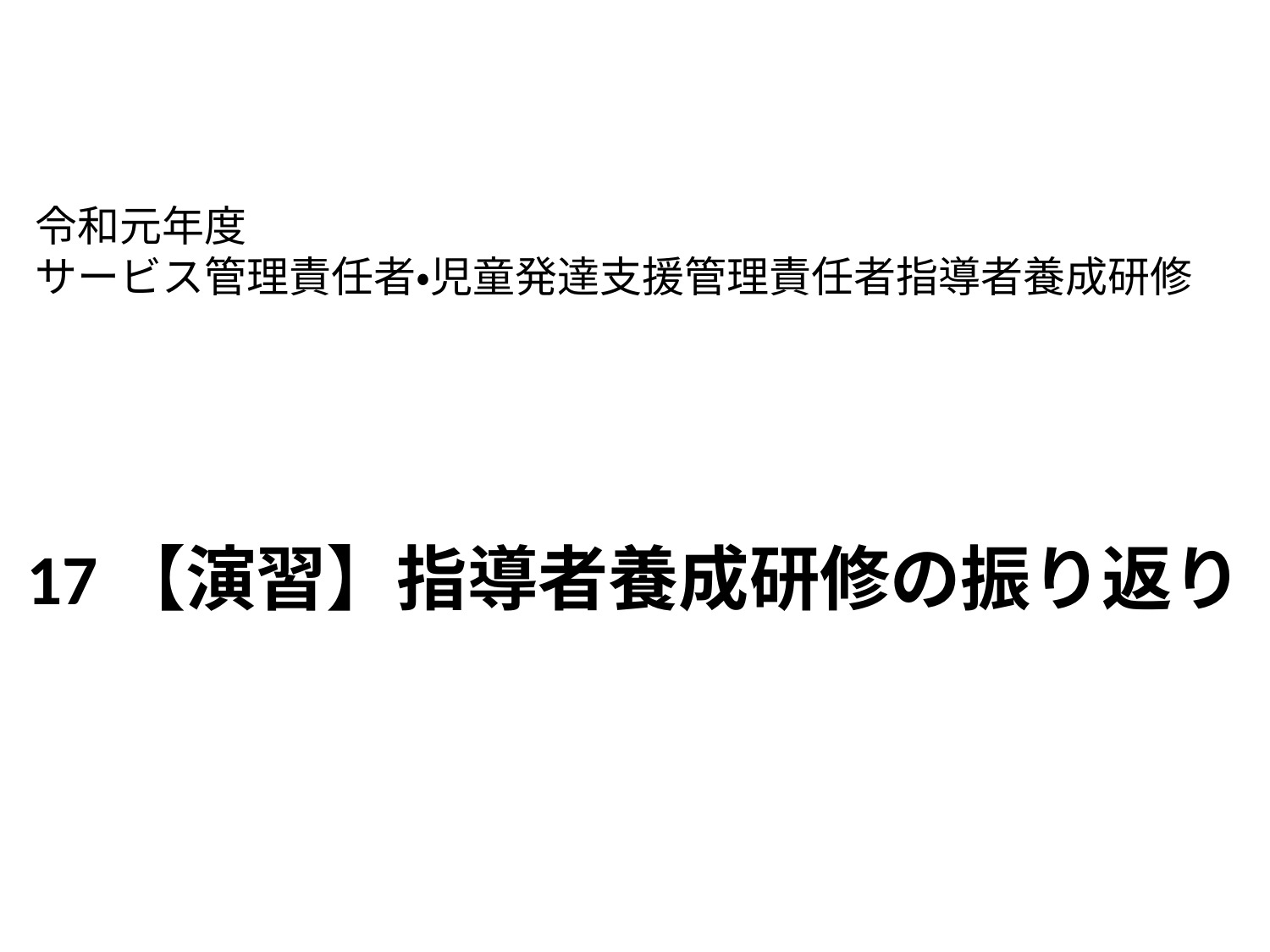

令和元年度
サービス管理責任者・児童発達支援管理責任者指導者養成研修
17【演習】指導者養成研修の振り返り